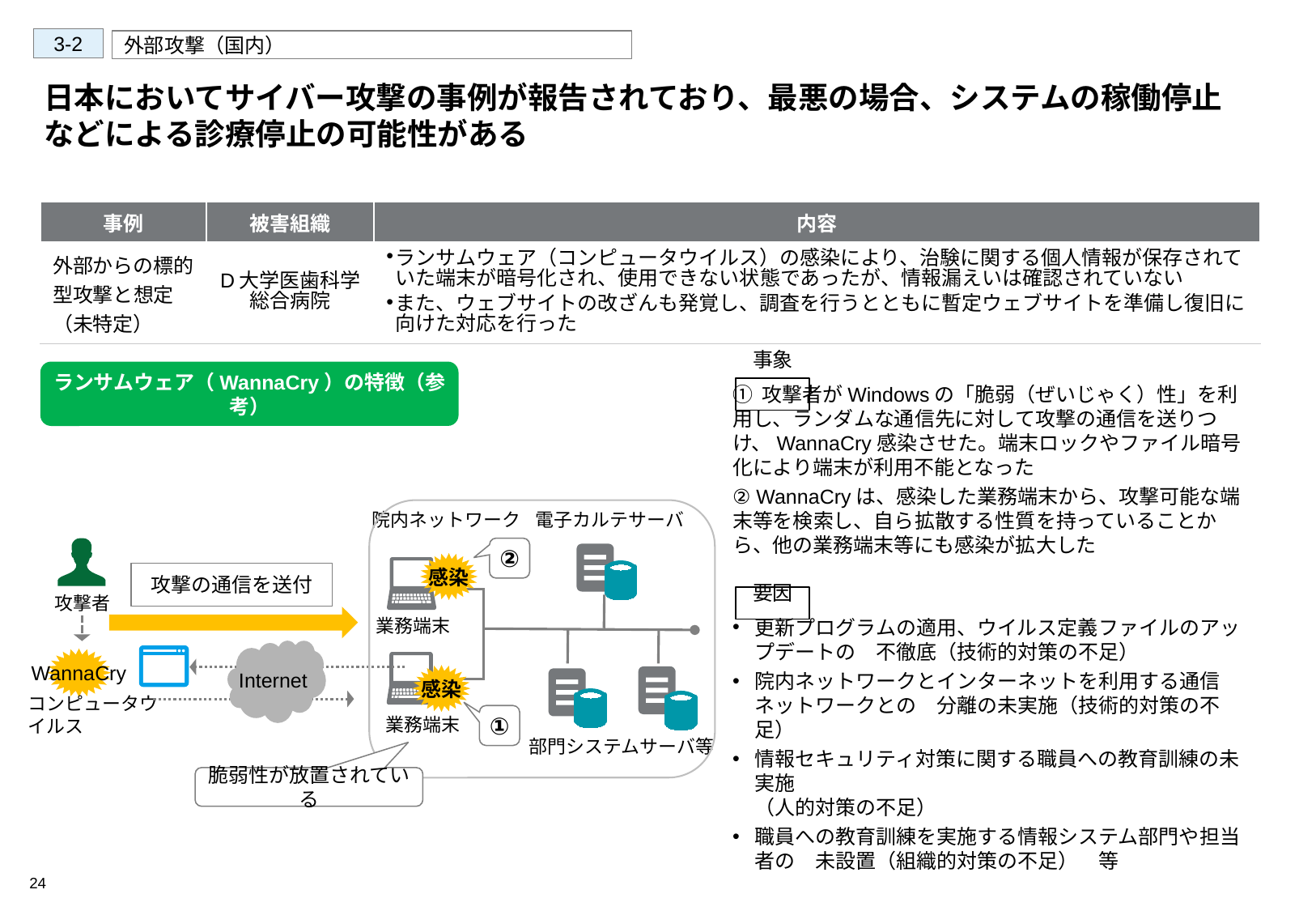

3-2
外部攻撃（国内）
日本においてサイバー攻撃の事例が報告されており、最悪の場合、システムの稼働停止などによる診療停止の可能性がある
| 事例 | 被害組織 | 内容 |
| --- | --- | --- |
| 外部からの標的型攻撃と想定　（未特定） | D大学医歯科学 総合病院 | ランサムウェア（コンピュータウイルス）の感染により、治験に関する個人情報が保存されていた端末が暗号化され、使用できない状態であったが、情報漏えいは確認されていない また、ウェブサイトの改ざんも発覚し、調査を行うとともに暫定ウェブサイトを準備し復旧に向けた対応を行った |
ランサムウェア（WannaCry）の特徴（参考）
　事象
① 攻撃者がWindowsの「脆弱（ぜいじゃく）性」を利用し、ランダムな通信先に対して攻撃の通信を送りつけ、WannaCry感染させた。端末ロックやファイル暗号化により端末が利用不能となった
② WannaCryは、感染した業務端末から、攻撃可能な端末等を検索し、自ら拡散する性質を持っていることから、他の業務端末等にも感染が拡大した

　要因
更新プログラムの適用、ウイルス定義ファイルのアップデートの　不徹底（技術的対策の不足）
院内ネットワークとインターネットを利用する通信ネットワークとの　分離の未実施（技術的対策の不足）
情報セキュリティ対策に関する職員への教育訓練の未実施
（人的対策の不足）
職員への教育訓練を実施する情報システム部門や担当者の　未設置（組織的対策の不足）　等

院内ネットワーク
電子カルテサーバ

②

感染

攻撃の通信を送付
攻撃者

業務端末

Internet

WannaCry

感染

コンピュータウイルス
業務端末
①
部門システムサーバ等
脆弱性が放置されている
24